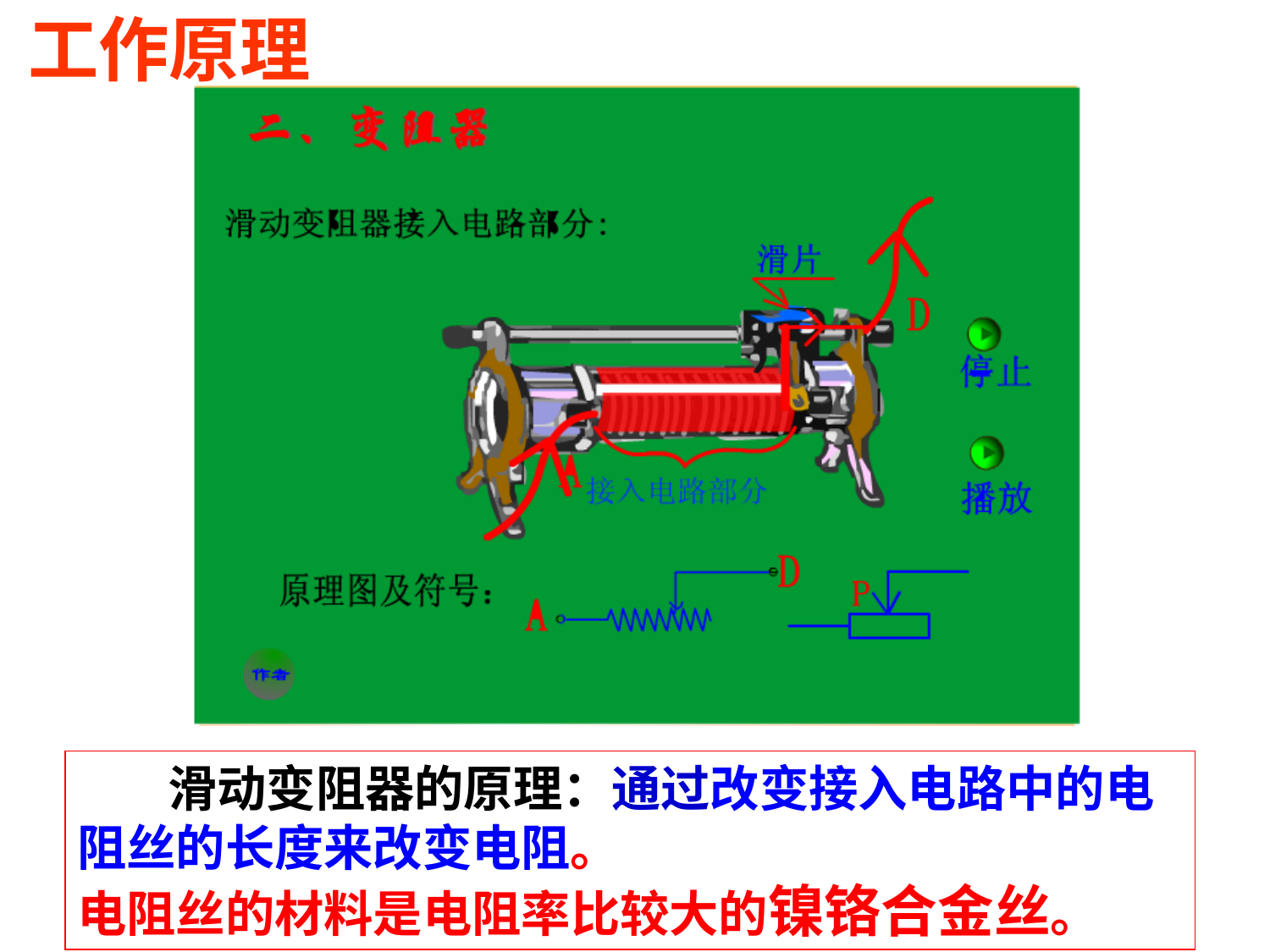

工作原理
       滑动变阻器的原理：通过改变接入电路中的电阻丝的长度来改变电阻。
电阻丝的材料是电阻率比较大的镍铬合金丝。